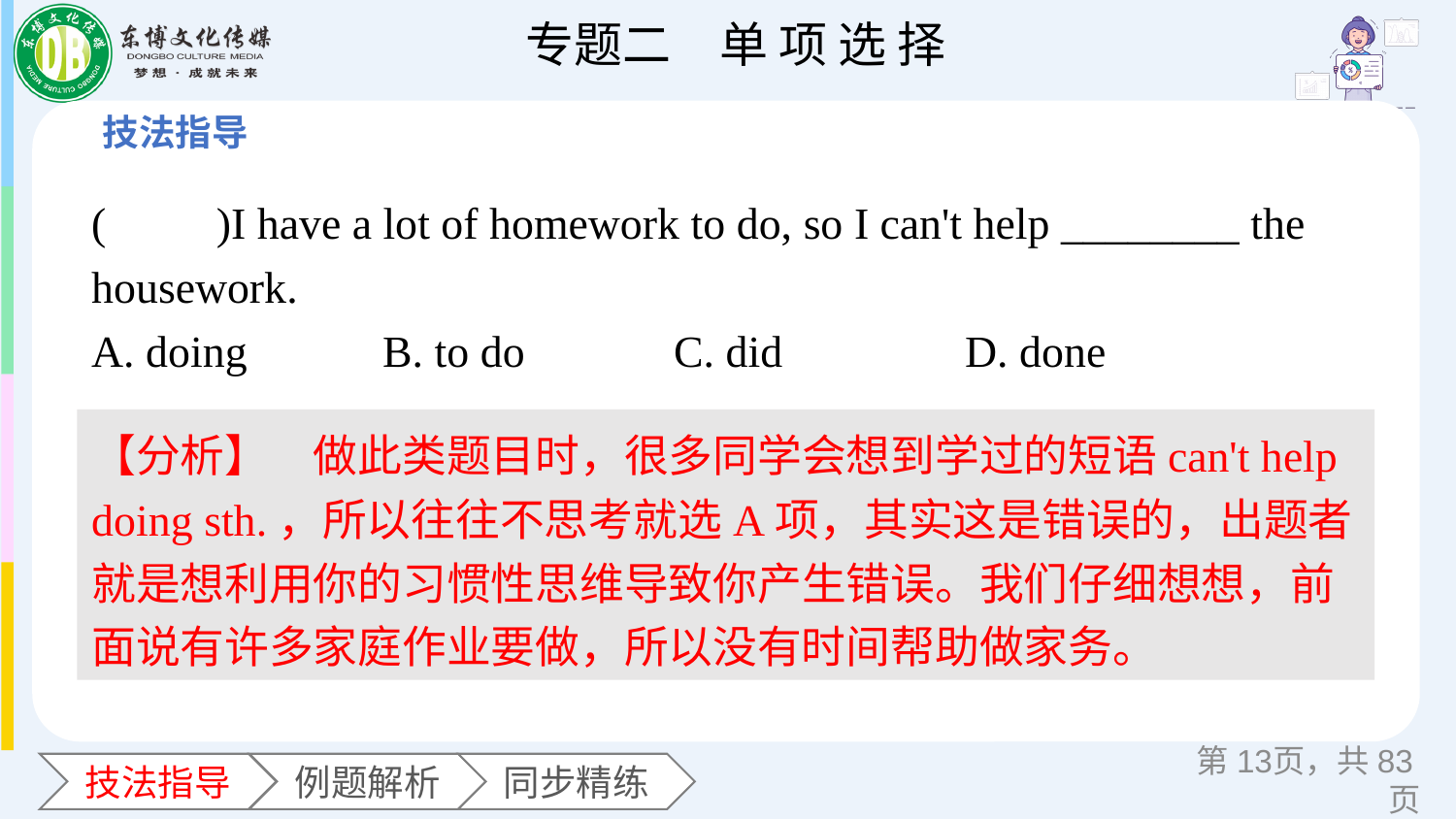

(　　)I have a lot of homework to do, so I can't help ________ the housework.
A. doing    	B. to do		C. did    	D. done
【分析】　做此类题目时，很多同学会想到学过的短语can't help doing sth.，所以往往不思考就选A项，其实这是错误的，出题者就是想利用你的习惯性思维导致你产生错误。我们仔细想想，前面说有许多家庭作业要做，所以没有时间帮助做家务。
第13页，共83页